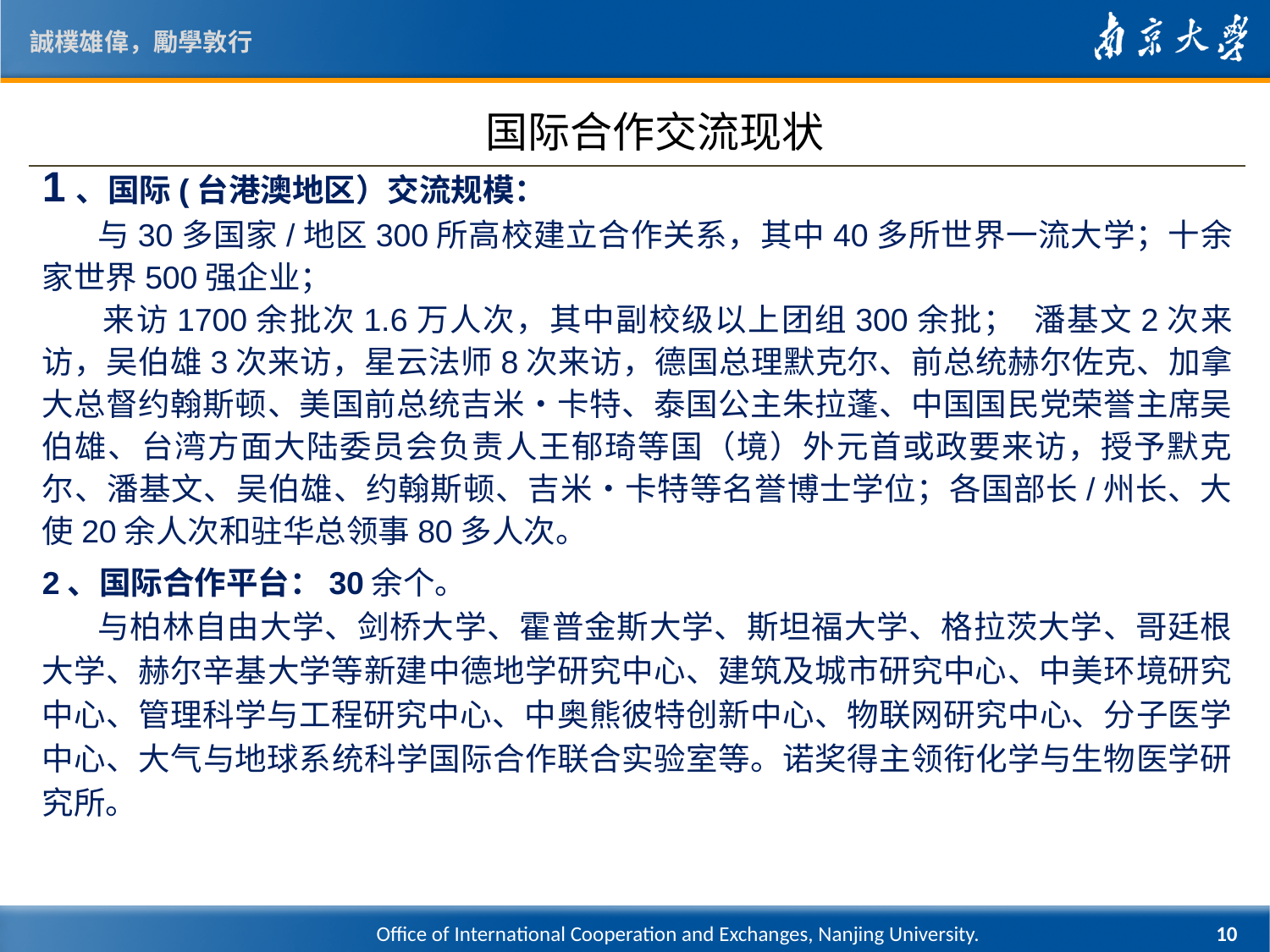

国际合作交流现状
1、国际(台港澳地区）交流规模：
      与30多国家/地区300所高校建立合作关系，其中40多所世界一流大学；十余家世界500强企业；
      来访1700余批次1.6万人次，其中副校级以上团组300余批；  潘基文2次来访，吴伯雄3次来访，星云法师8次来访，德国总理默克尔、前总统赫尔佐克、加拿大总督约翰斯顿、美国前总统吉米•卡特、泰国公主朱拉蓬、中国国民党荣誉主席吴伯雄、台湾方面大陆委员会负责人王郁琦等国（境）外元首或政要来访，授予默克尔、潘基文、吴伯雄、约翰斯顿、吉米•卡特等名誉博士学位；各国部长/州长、大使20余人次和驻华总领事80多人次。
2、国际合作平台：30余个。
      与柏林自由大学、剑桥大学、霍普金斯大学、斯坦福大学、格拉茨大学、哥廷根大学、赫尔辛基大学等新建中德地学研究中心、建筑及城市研究中心、中美环境研究中心、管理科学与工程研究中心、中奥熊彼特创新中心、物联网研究中心、分子医学中心、大气与地球系统科学国际合作联合实验室等。诺奖得主领衔化学与生物医学研究所。